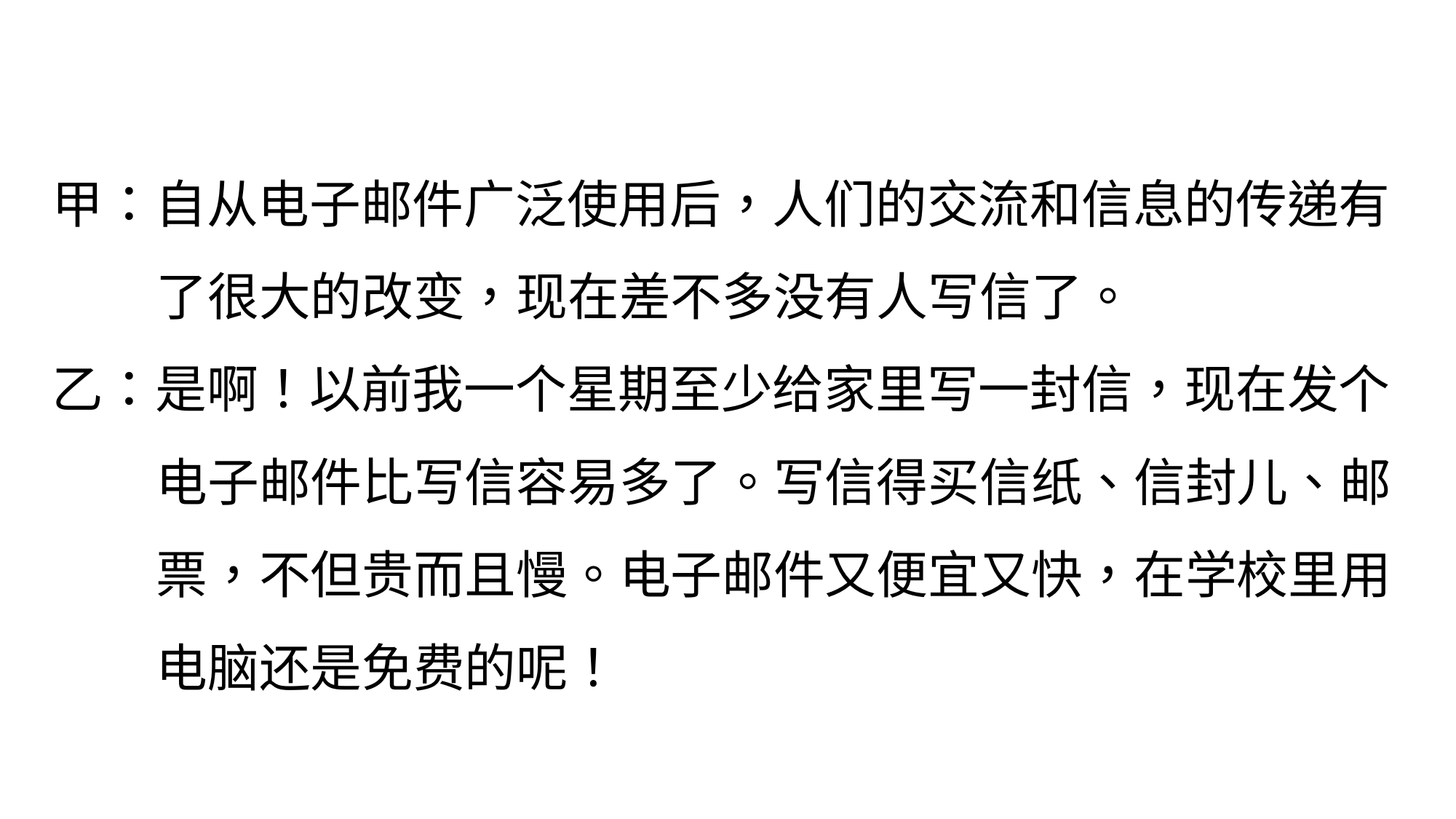

甲：自从电子邮件广泛使用后，人们的交流和信息的传递有
        了很大的改变，现在差不多没有人写信了。
乙：是啊！以前我一个星期至少给家里写一封信，现在发个
        电子邮件比写信容易多了。写信得买信纸、信封儿、邮
        票，不但贵而且慢。电子邮件又便宜又快，在学校里用
        电脑还是免费的呢！